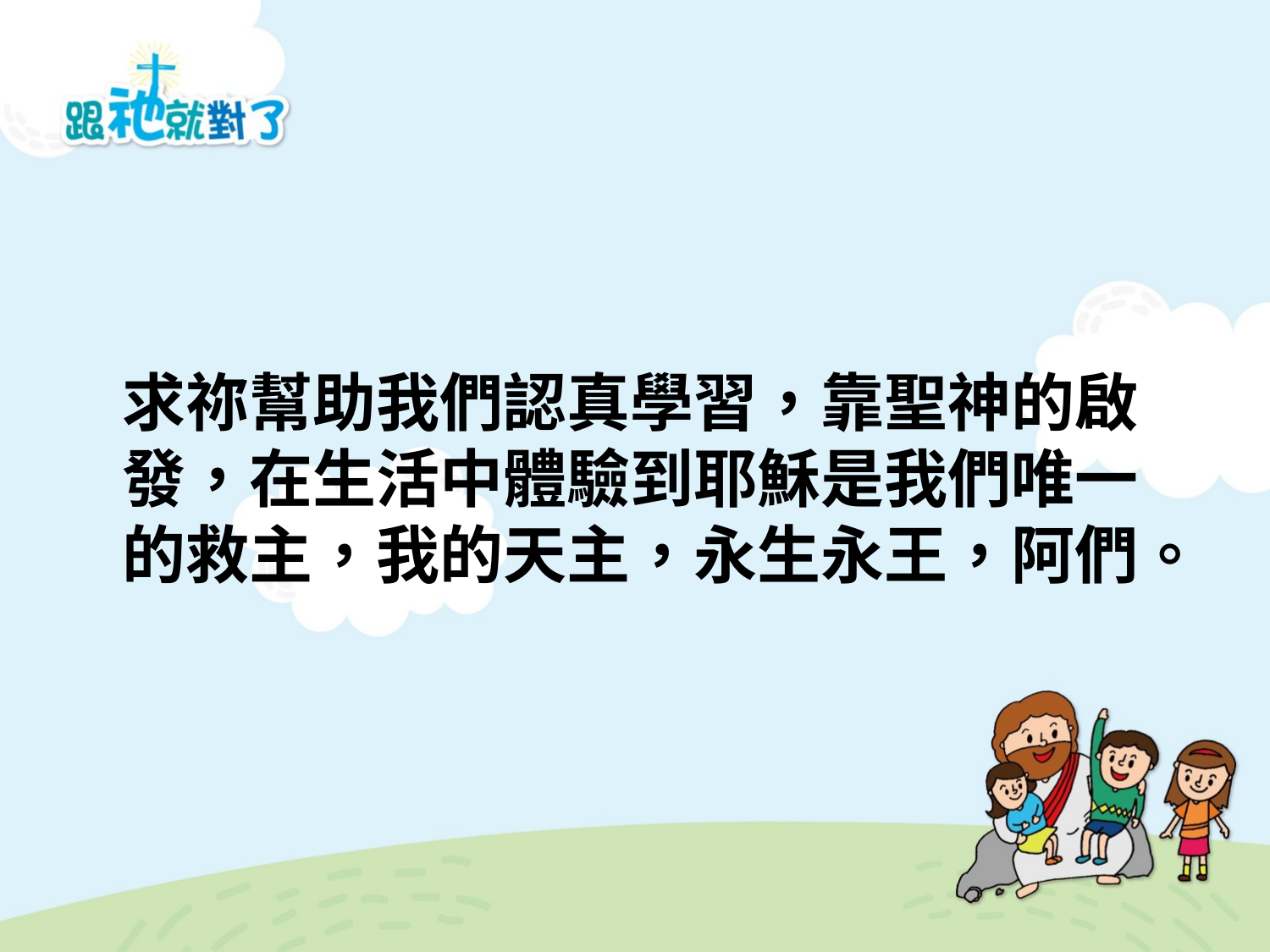

求祢幫助我們認真學習，靠聖神的啟發，在生活中體驗到耶穌是我們唯一的救主，我的天主，永生永王，阿們。